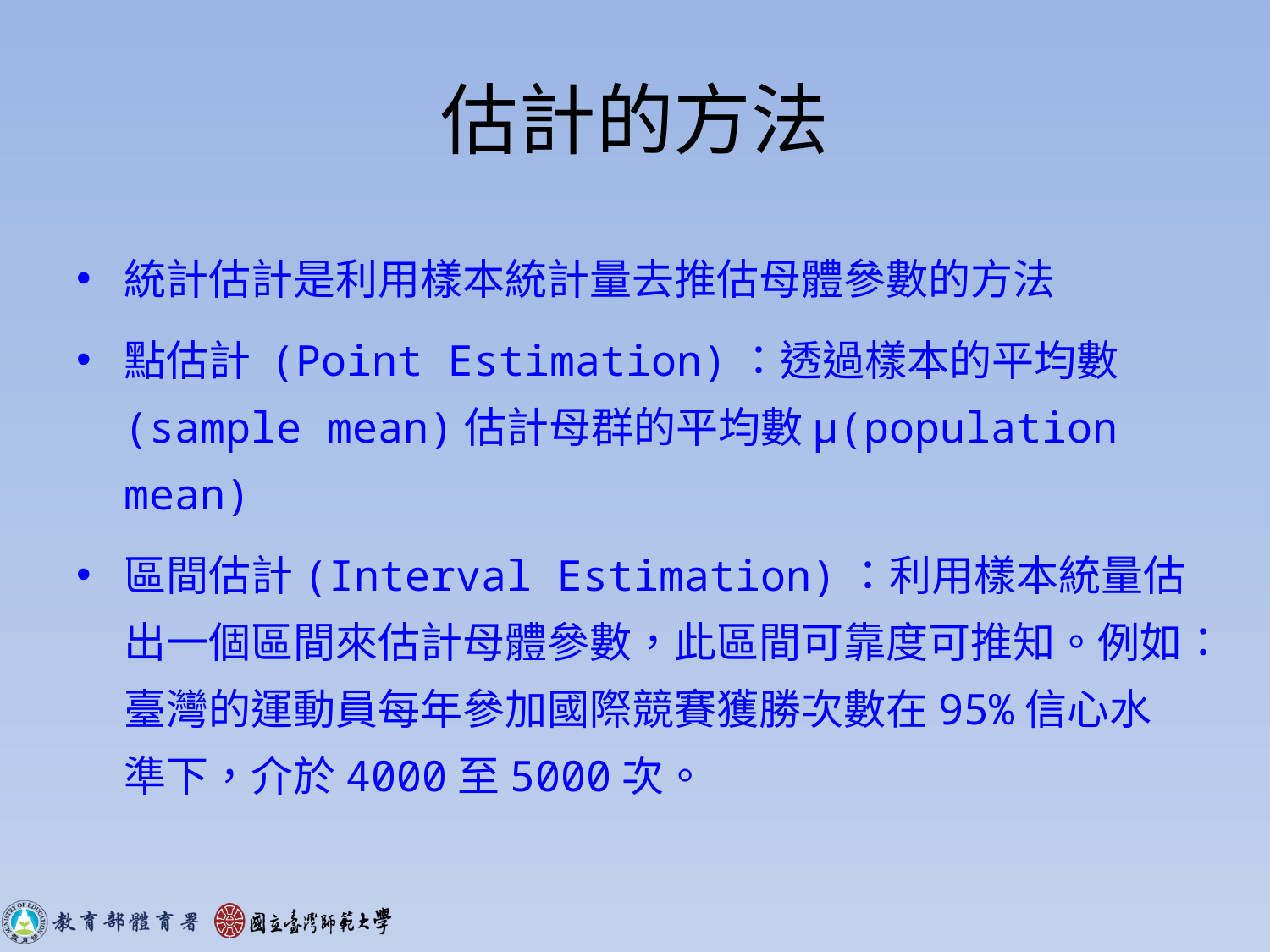

# 估計的方法
統計估計是利用樣本統計量去推估母體參數的方法
點估計 (Point Estimation)：透過樣本的平均數(sample mean)估計母群的平均數μ(population mean)
區間估計(Interval Estimation)：利用樣本統量估出一個區間來估計母體參數，此區間可靠度可推知。例如：臺灣的運動員每年參加國際競賽獲勝次數在95%信心水準下，介於4000至5000次。